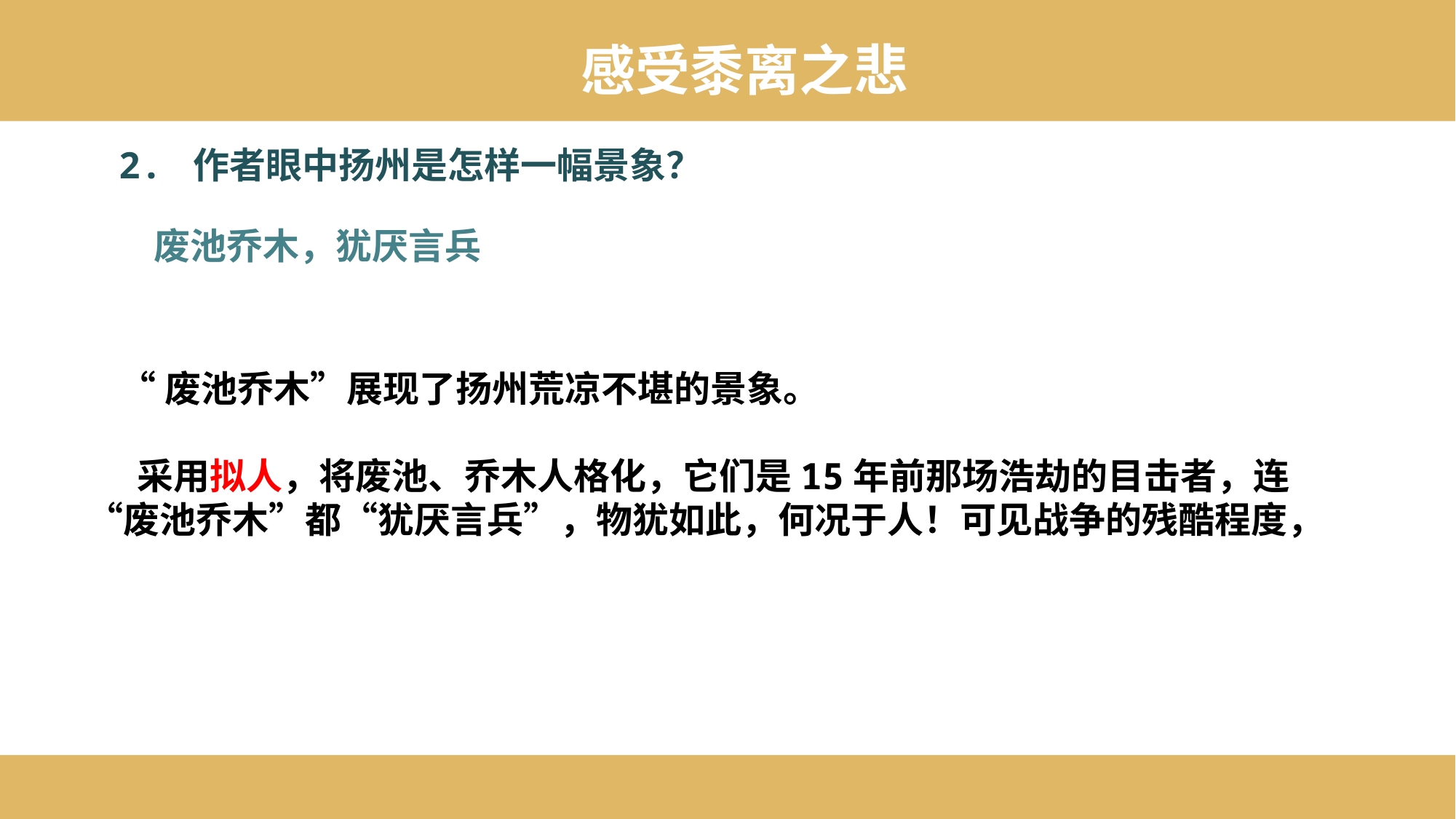

感受黍离之悲

2. 作者眼中扬州是怎样一幅景象？

废池乔木，犹厌言兵

    “废池乔木”展现了扬州荒凉不堪的景象。

     采用拟人，将废池、乔木人格化，它们是15年前那场浩劫的目击者，连“废池乔木”都“犹厌言兵”，物犹如此，何况于人！可见战争的残酷程度，